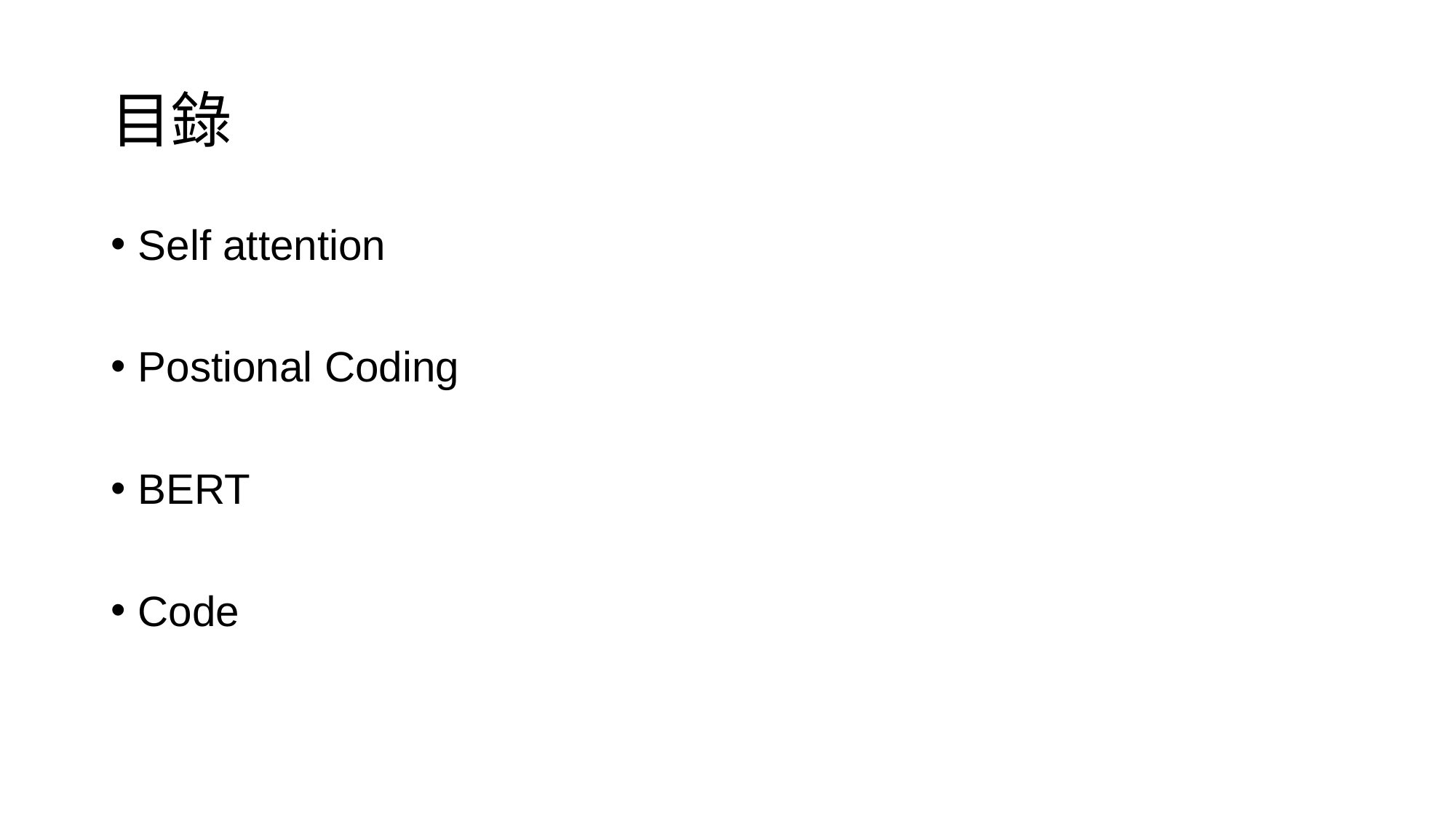

# 目錄
Self attention

Postional Coding

BERT

Code